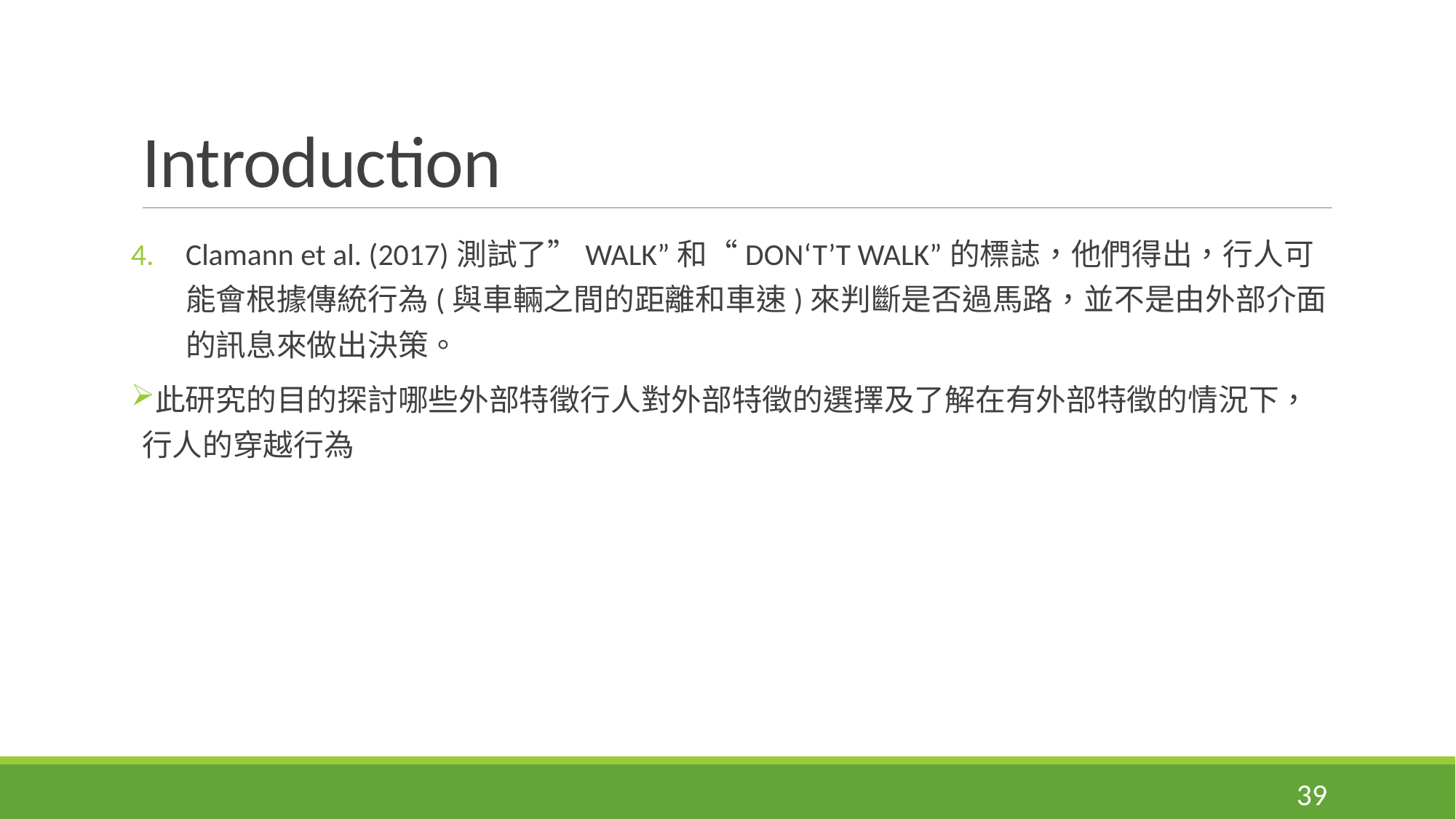

# Introduction
Clamann et al. (2017)測試了”WALK”和“DON‘T’T WALK”的標誌，他們得出，行人可能會根據傳統行為(與車輛之間的距離和車速)來判斷是否過馬路，並不是由外部介面的訊息來做出決策。
此研究的目的探討哪些外部特徵行人對外部特徵的選擇及了解在有外部特徵的情況下，行人的穿越行為
39